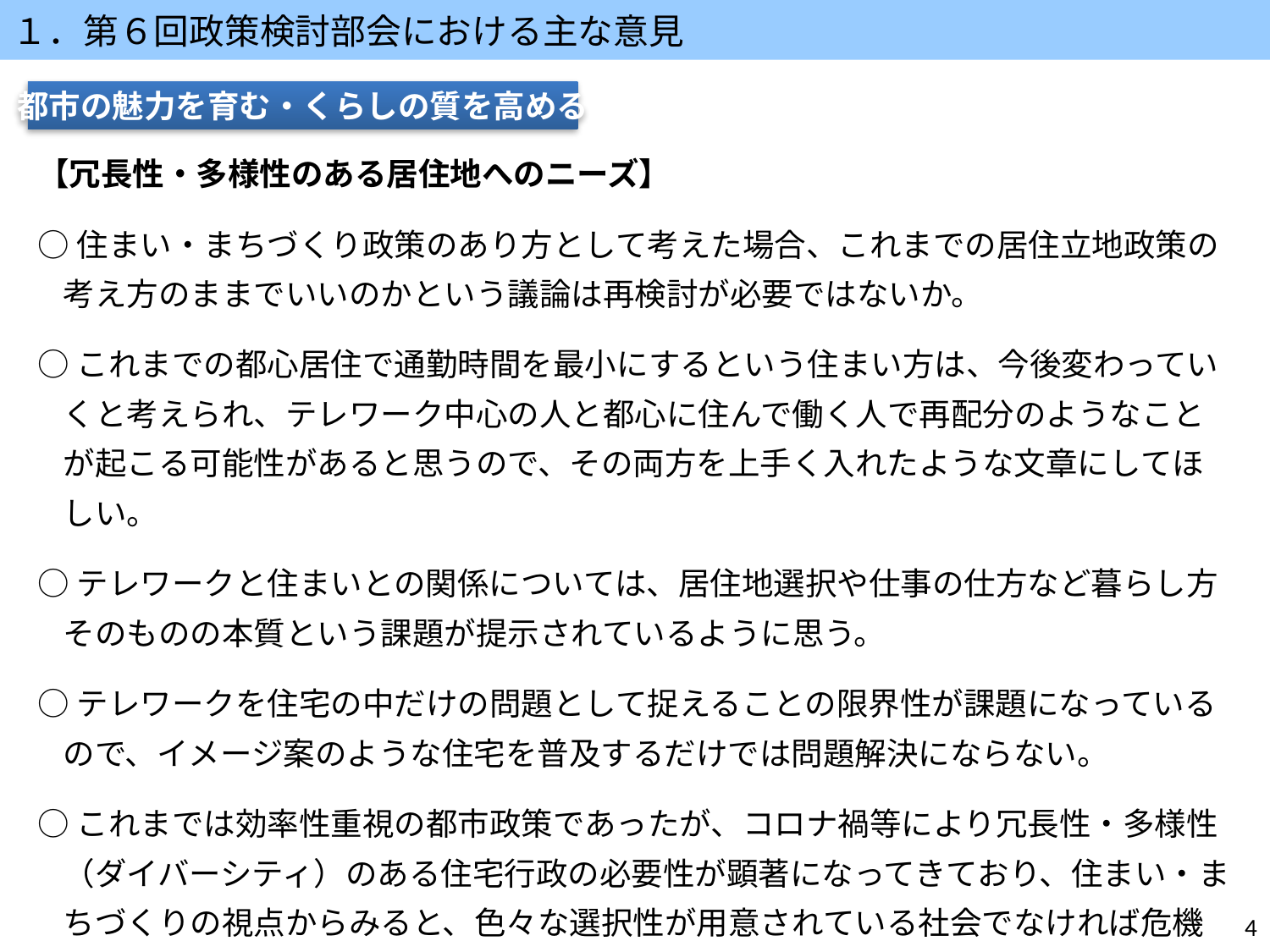

１．第６回政策検討部会における主な意見
都市の魅力を育む・くらしの質を高める
【冗長性・多様性のある居住地へのニーズ】
○住まい・まちづくり政策のあり方として考えた場合、これまでの居住立地政策の考え方のままでいいのかという議論は再検討が必要ではないか。
○これまでの都心居住で通勤時間を最小にするという住まい方は、今後変わっていくと考えられ、テレワーク中心の人と都心に住んで働く人で再配分のようなことが起こる可能性があると思うので、その両方を上手く入れたような文章にしてほしい。
○テレワークと住まいとの関係については、居住地選択や仕事の仕方など暮らし方そのものの本質という課題が提示されているように思う。
○テレワークを住宅の中だけの問題として捉えることの限界性が課題になっているので、イメージ案のような住宅を普及するだけでは問題解決にならない。
○これまでは効率性重視の都市政策であったが、コロナ禍等により冗長性・多様性（ダイバーシティ）のある住宅行政の必要性が顕著になってきており、住まい・まちづくりの視点からみると、色々な選択性が用意されている社会でなければ危機事象に対応できないと思うので、そういった価値観の動きというものがもう少しみえた方が良い。
4